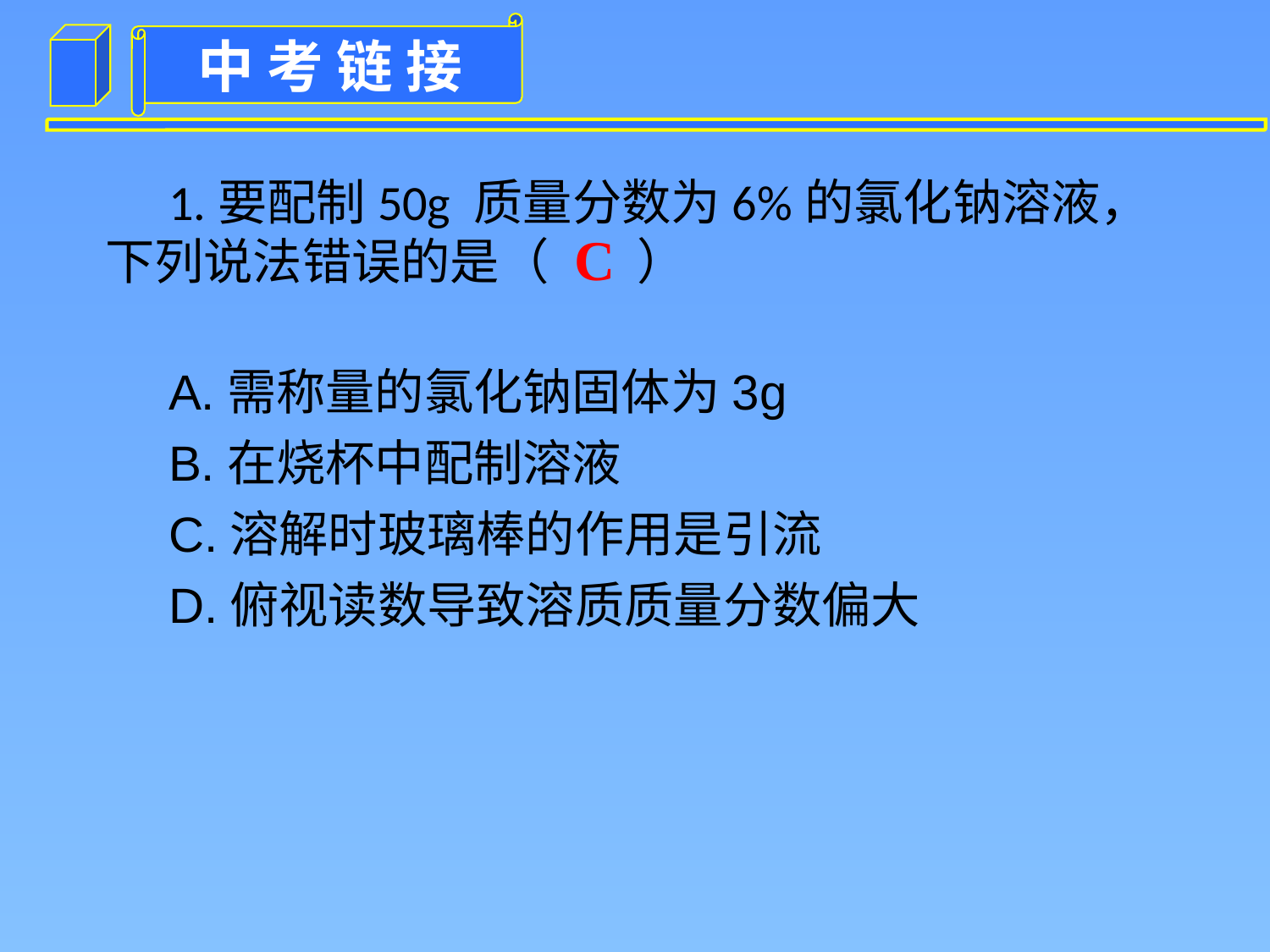

1.要配制50g 质量分数为6%的氯化钠溶液，下列说法错误的是（        ）

A.需称量的氯化钠固体为3g
B.在烧杯中配制溶液
C.溶解时玻璃棒的作用是引流
D.俯视读数导致溶质质量分数偏大

C